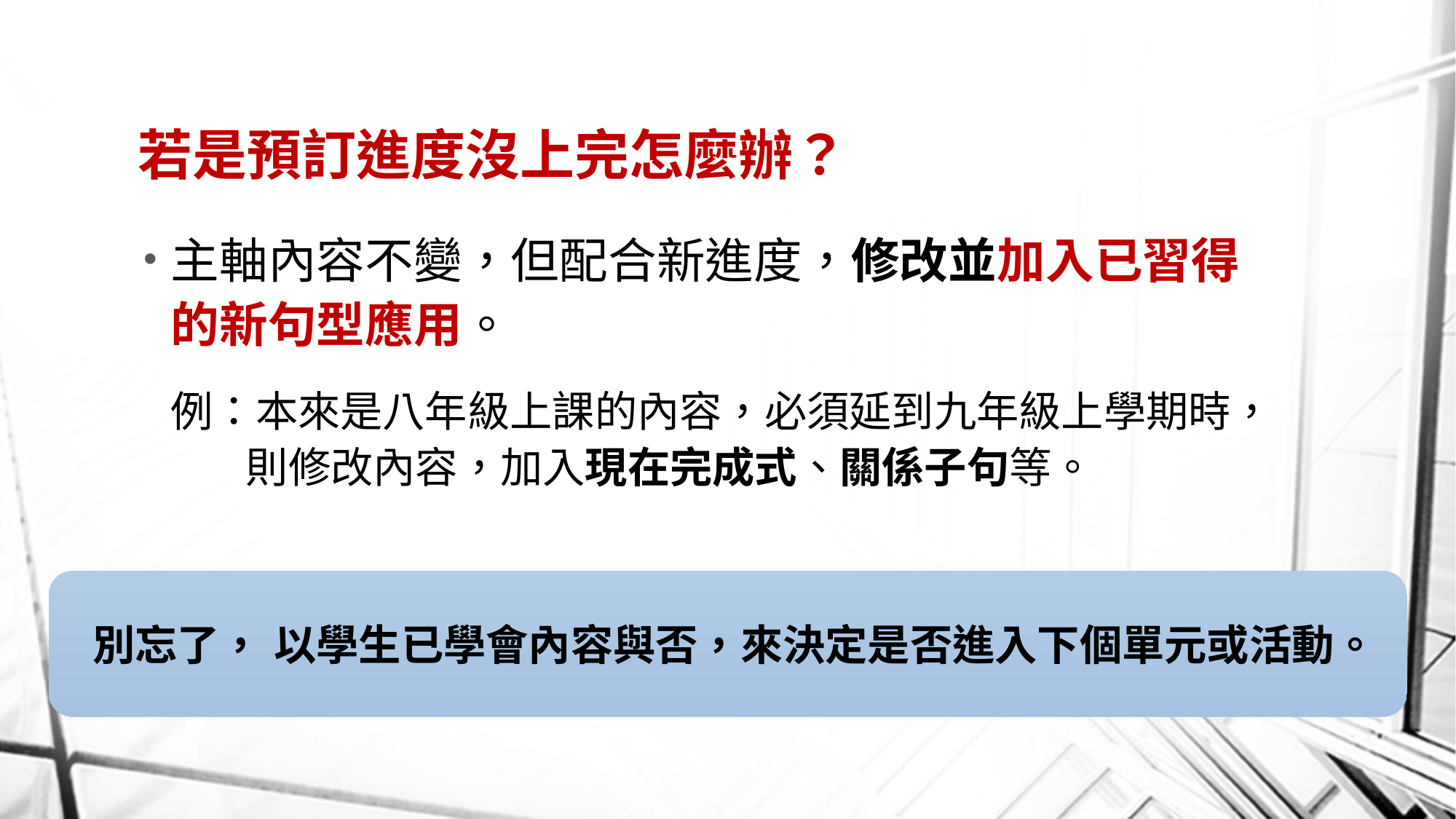

# 若是預訂進度沒上完怎麼辦？
主軸內容不變，但配合新進度，修改並加入已習得的新句型應用。
例：本來是八年級上課的內容，必須延到九年級上學期時，則修改內容，加入現在完成式、關係子句等。
別忘了，
以學生已學會內容與否，來決定是否進入下個單元或活動。